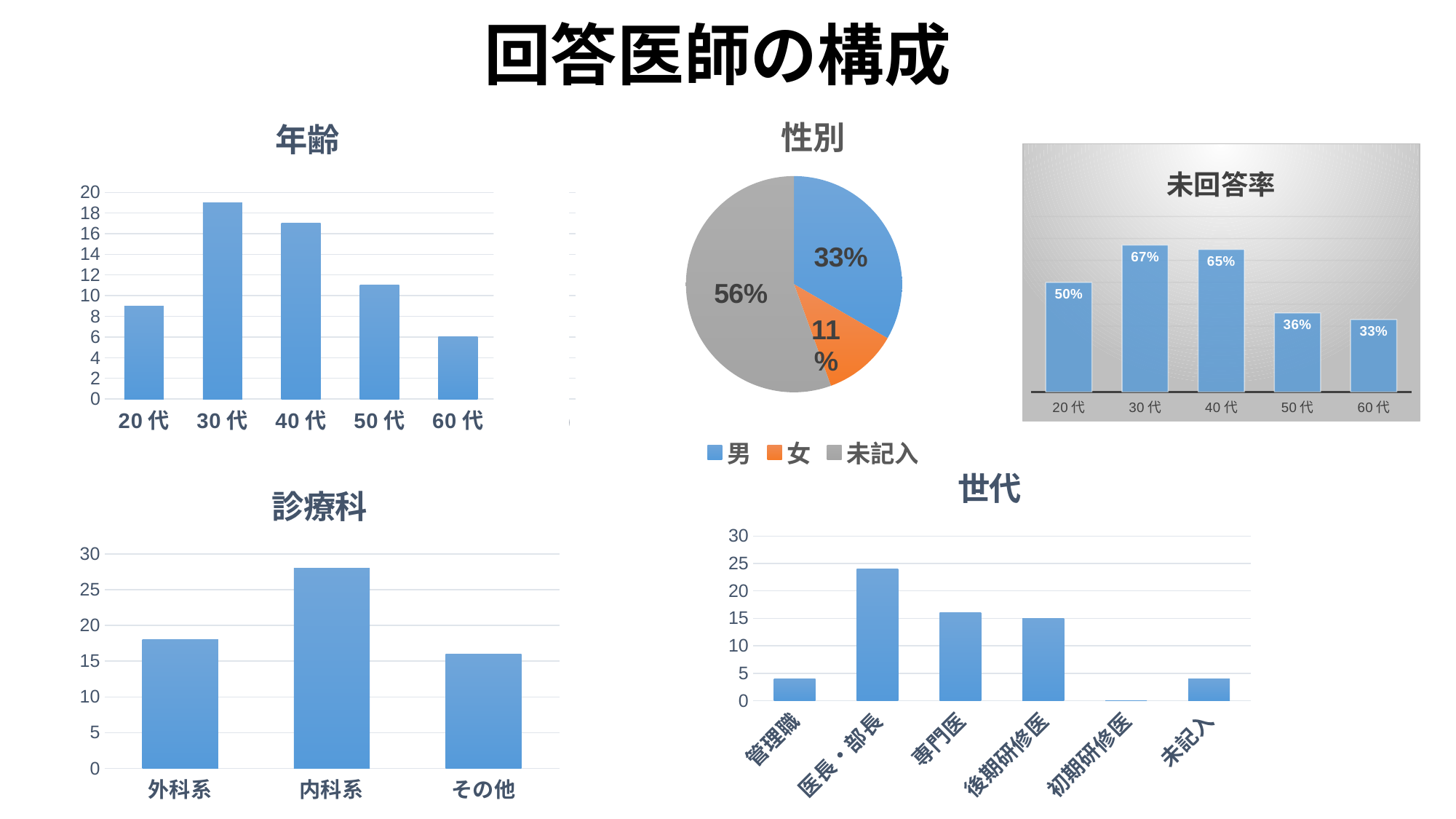

# 回答医師の構成

### Chart: 性別

| Category |  |
|---|---|
| 男 | 21.0 |
| 女 | 7.0 |
| 未記入 | 35.0 |

### Chart: 年齢

| Category | 集計 |
|---|---|
| 20代 | 9.0 |
| 30代 | 19.0 |
| 40代 | 17.0 |
| 50代 | 11.0 |
| 60代 | 6.0 |
| (空白) | None |

### Chart:

| Category | 未回答率 |
|---|---|
| 20代 | 0.5 |
| 30代 | 0.67 |
| 40代 | 0.65 |
| 50代 | 0.36 |
| 60代 | 0.33 |

### Chart: 世代

| Category |  |
|---|---|
| 管理職 | 4.0 |
| 医長・部長 | 24.0 |
| 専門医 | 16.0 |
| 後期研修医 | 15.0 |
| 初期研修医 | 0.0 |
| 未記入 | 4.0 |

### Chart: 診療科

| Category |  |
|---|---|
| 外科系 | 18.0 |
| 内科系 | 28.0 |
| その他 | 16.0 |